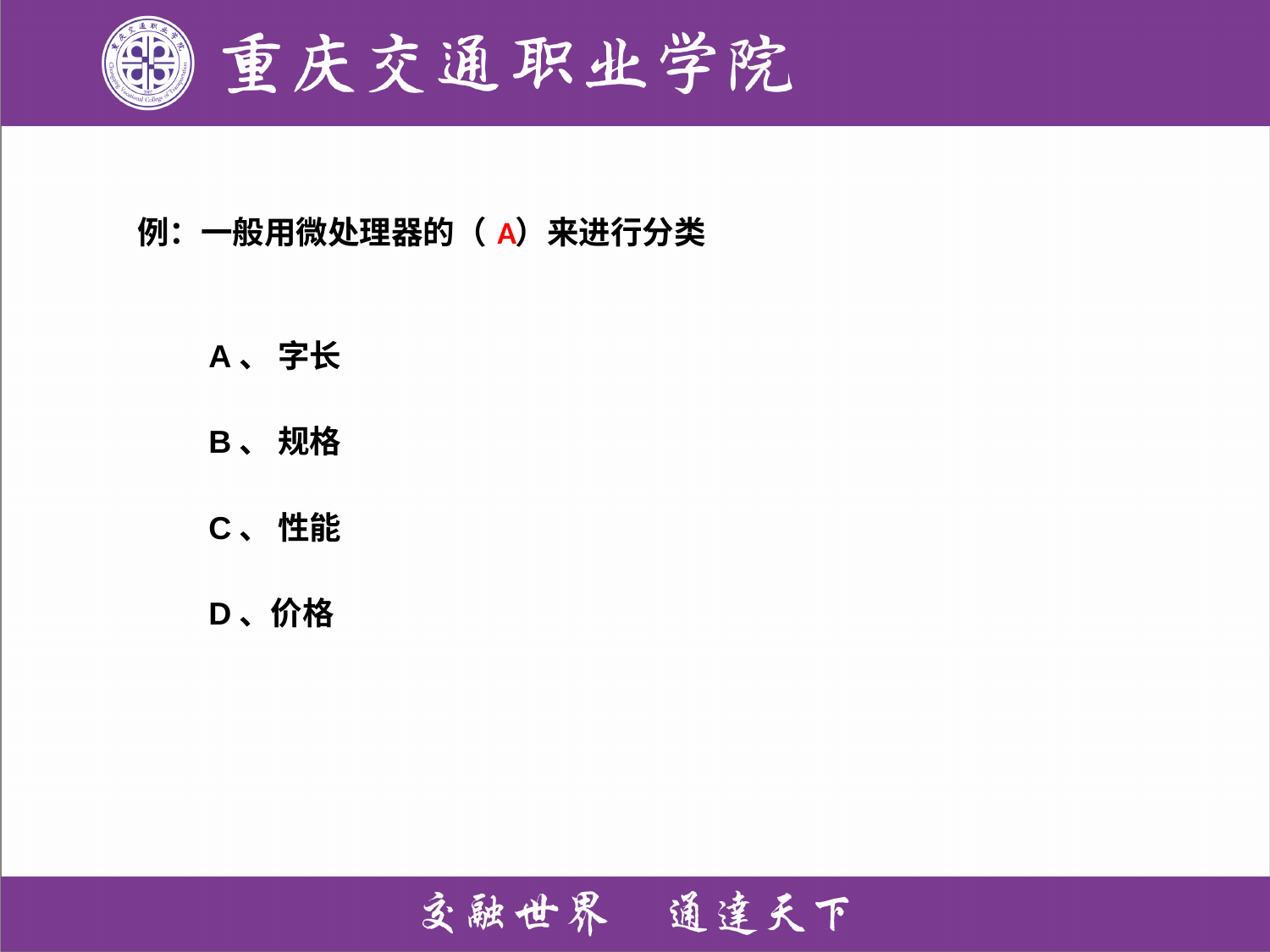

例：一般用微处理器的（    ）来进行分类

        A、 字长
        B、 规格
        C、 性能
        D、价格
A